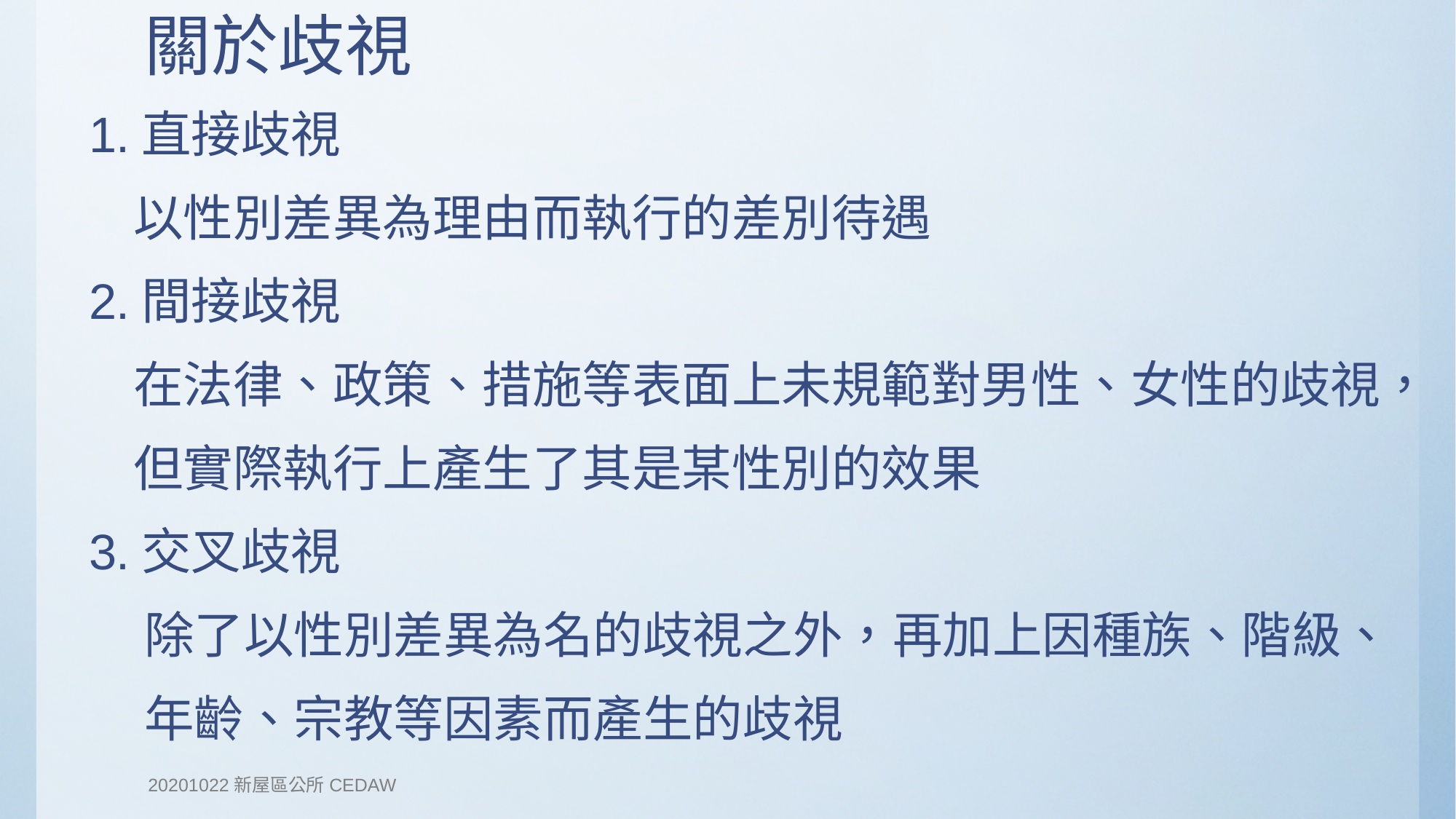

# 關於歧視
1.直接歧視
   以性別差異為理由而執行的差別待遇
2.間接歧視
   在法律、政策、措施等表面上未規範對男性、女性的歧視，
   但實際執行上產生了其是某性別的效果
3.交叉歧視
    除了以性別差異為名的歧視之外，再加上因種族、階級、
    年齡、宗教等因素而產生的歧視

20201022新屋區公所CEDAW